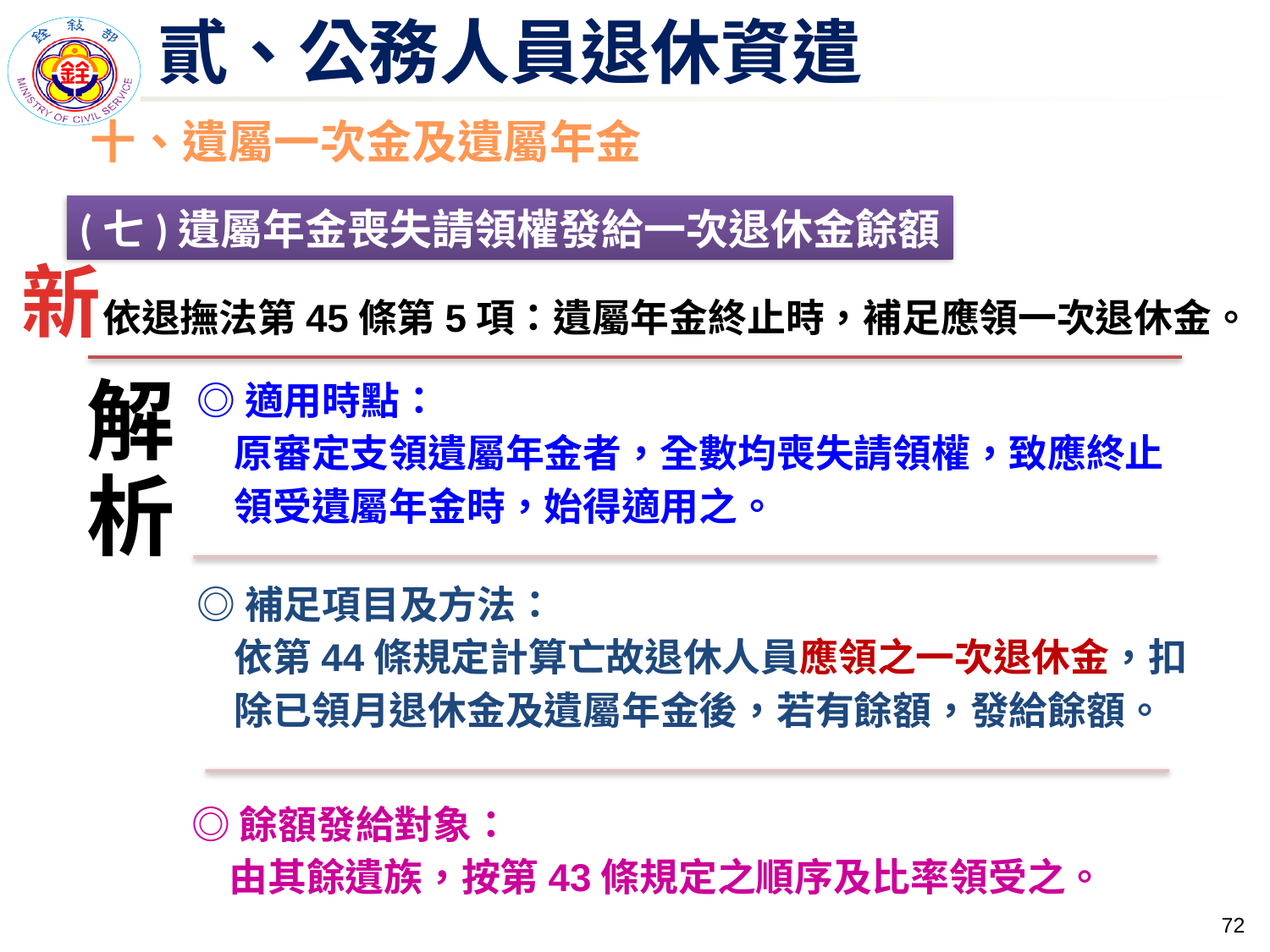

# 貳、公務人員退休資遣
十、遺屬一次金及遺屬年金
(七)遺屬年金喪失請領權發給一次退休金餘額
新
依退撫法第45條第5項：遺屬年金終止時，補足應領一次退休金。

解析
◎適用時點：
原審定支領遺屬年金者，全數均喪失請領權，致應終止領受遺屬年金時，始得適用之。

◎補足項目及方法：
依第44條規定計算亡故退休人員應領之一次退休金，扣除已領月退休金及遺屬年金後，若有餘額，發給餘額。

◎餘額發給對象：
由其餘遺族，按第43條規定之順序及比率領受之。

72